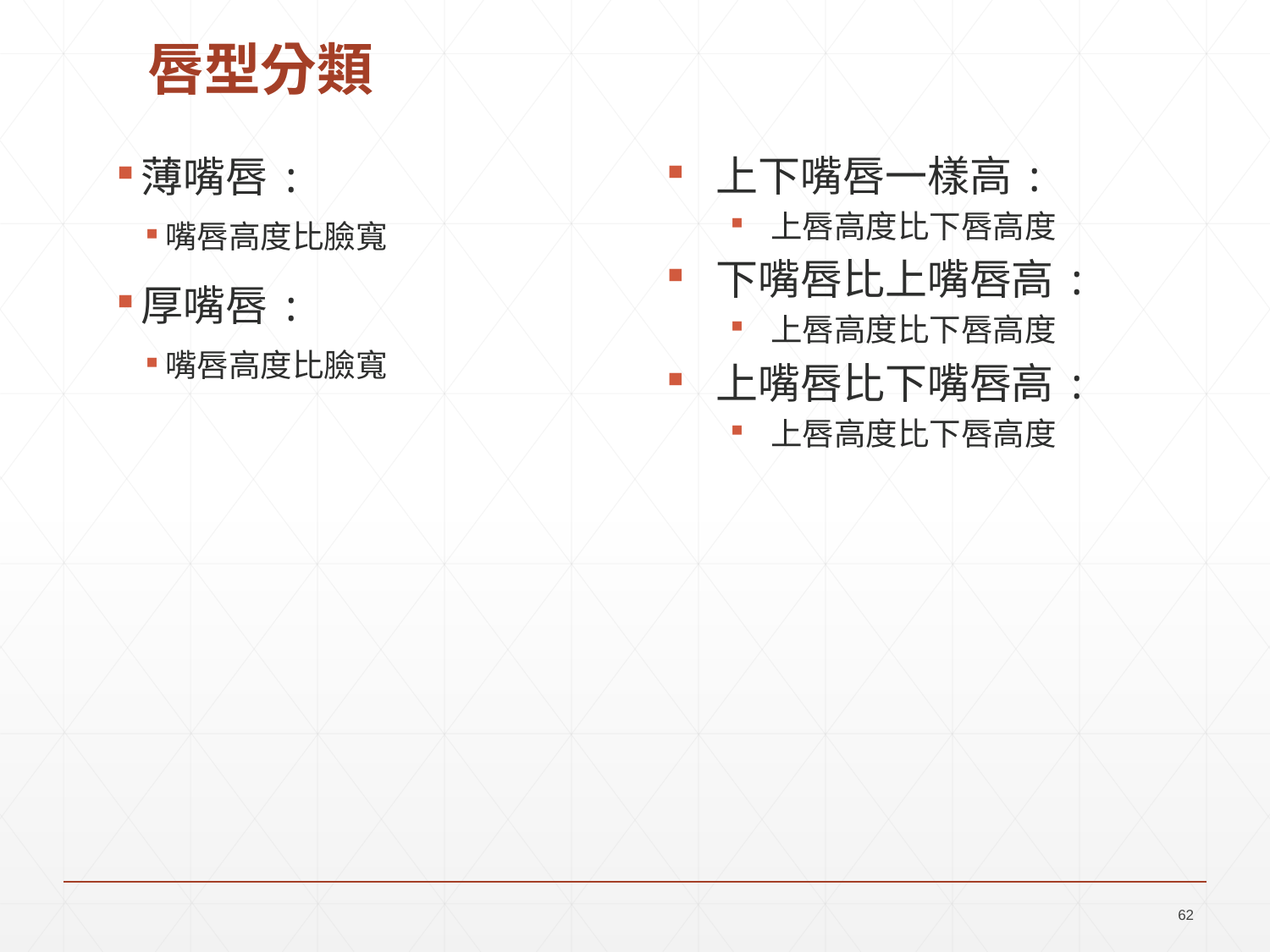

# 唇型分類
上下嘴唇一樣高:
上唇高度比下唇高度
下嘴唇比上嘴唇高:
上唇高度比下唇高度
上嘴唇比下嘴唇高:
上唇高度比下唇高度
薄嘴唇:
嘴唇高度比臉寬
厚嘴唇:
嘴唇高度比臉寬

62